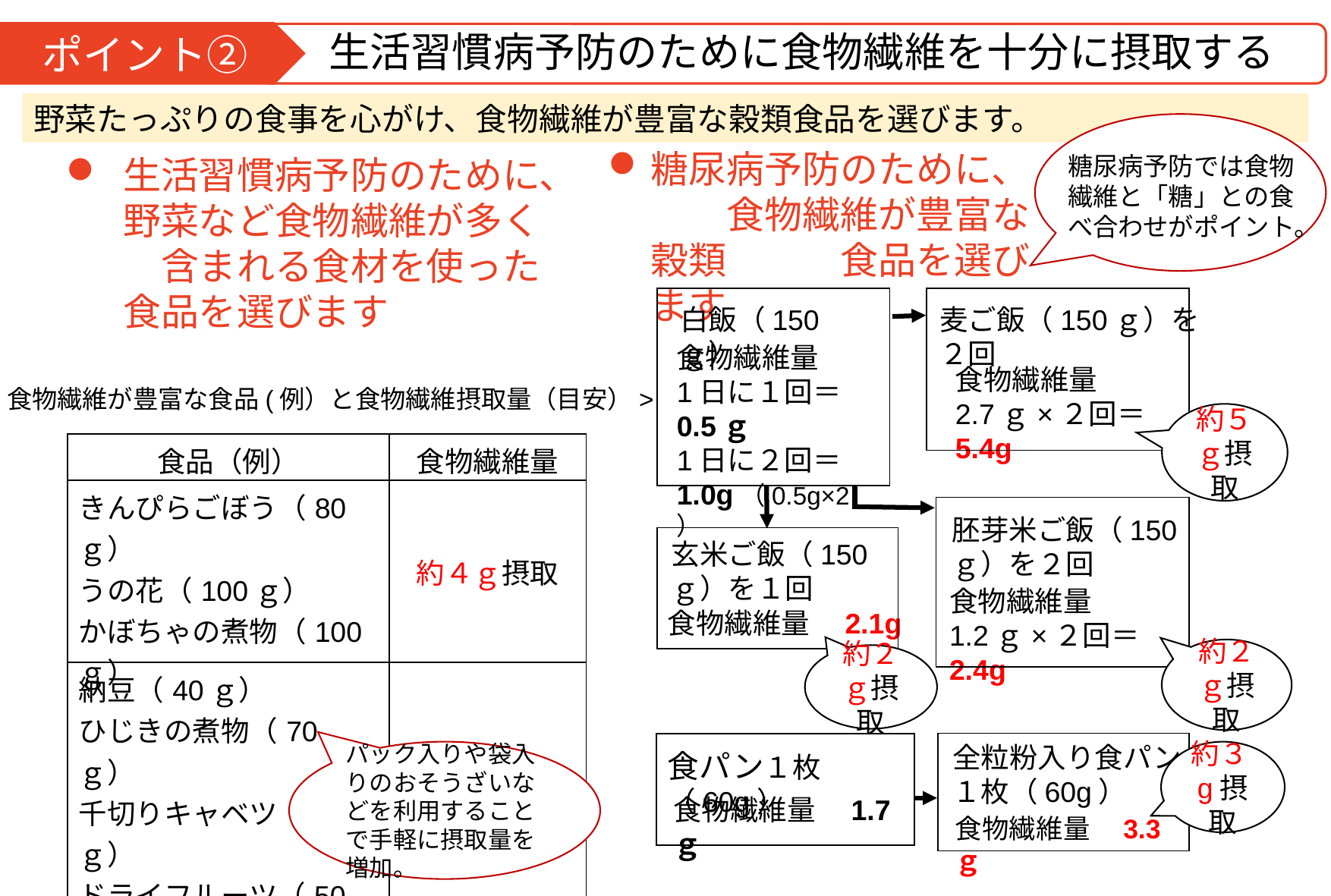

生活習慣病予防のために食物繊維を十分に摂取する
ポイント②

野菜たっぷりの食事を心がけ、食物繊維が豊富な穀類食品を選びます。

糖尿病予防のために、　　食物繊維が豊富な穀類　　　食品を選びます
糖尿病予防では食物繊維と「糖」との食べ合わせがポイント。
生活習慣病予防のために、野菜など食物繊維が多く　含まれる食材を使った食品を選びます

白飯（150ｇ）
麦ご飯（150ｇ）を２回
食物繊維量
1日に１回＝0.5ｇ
1日に２回＝1.0g（0.5g×2）
食物繊維量
2.7ｇ×２回＝5.4g
<食物繊維が豊富な食品(例）と食物繊維摂取量（目安）>
約５ｇ摂取
| 食品（例） | 食物繊維量 |
| --- | --- |
| きんぴらごぼう（80ｇ） うの花（100ｇ） かぼちゃの煮物（100ｇ） | 約４ｇ摂取 |
| 納豆（40ｇ） ひじきの煮物（70ｇ） 千切りキャベツ（150ｇ） ドライフルーツ（50ｇ） | 約３ｇ摂取 |

胚芽米ご飯（150ｇ）を２回

玄米ご飯（150ｇ）を１回
食物繊維量
1.2ｇ×２回＝2.4g
食物繊維量　2.1g
約２ｇ摂取
約２ｇ摂取

全粒粉入り食パン１枚（60g）

食パン１枚（60g）
パック入りや袋入りのおそうざいなどを利用することで手軽に摂取量を増加。
約３g摂取
食物繊維量　1.7ｇ
食物繊維量　3.3ｇ